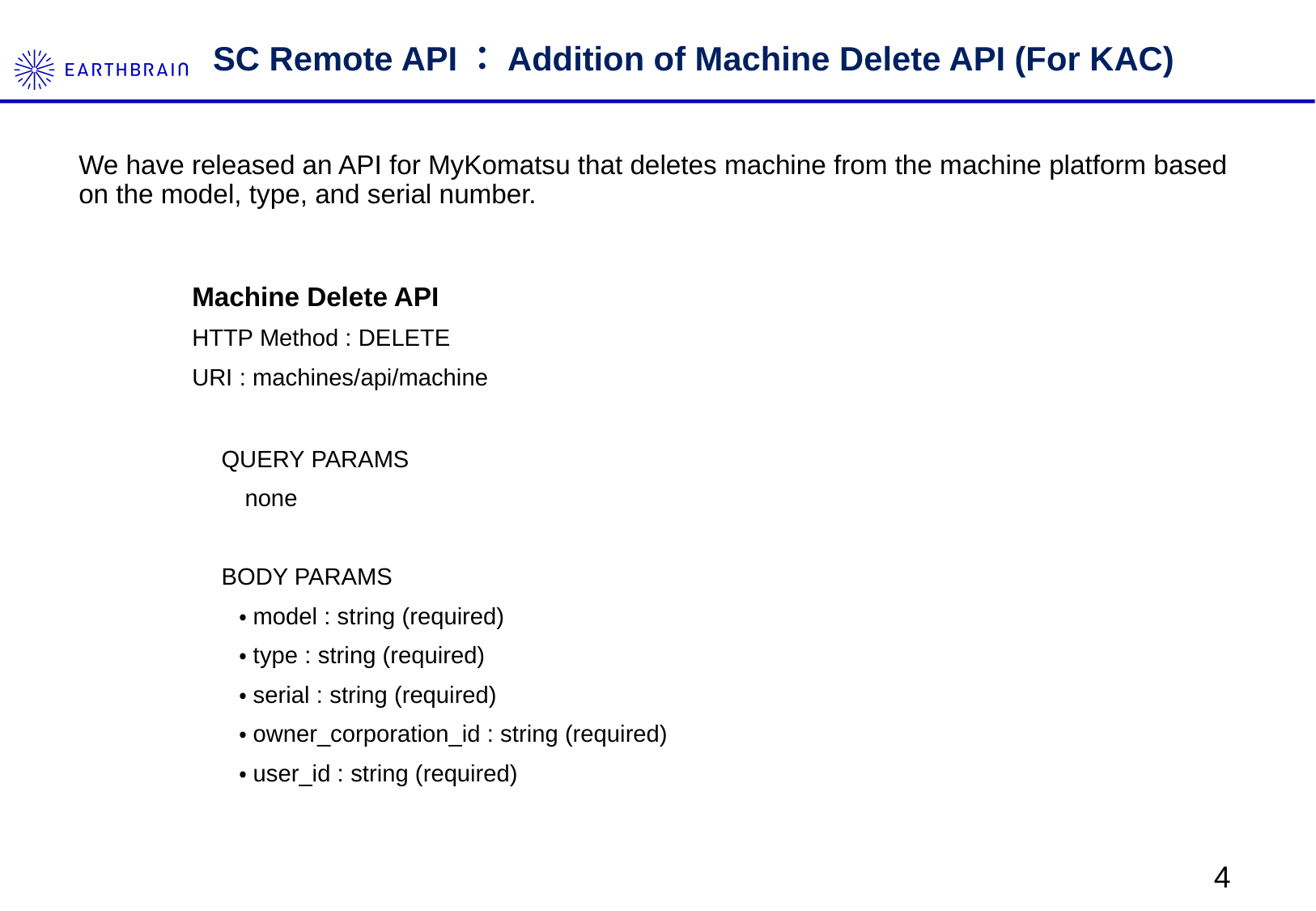

# SC Remote API：Addition of Machine Delete API (For KAC)
We have released an API for MyKomatsu that deletes machine from the machine platform based on the model, type, and serial number.
Machine Delete API
HTTP Method : DELETE
URI : machines/api/machine

　QUERY PARAMS
　　none

　BODY PARAMS
　　・model : string (required)
　　・type : string (required)
　　・serial : string (required)
　　・owner_corporation_id : string (required)
　　・user_id : string (required)
4